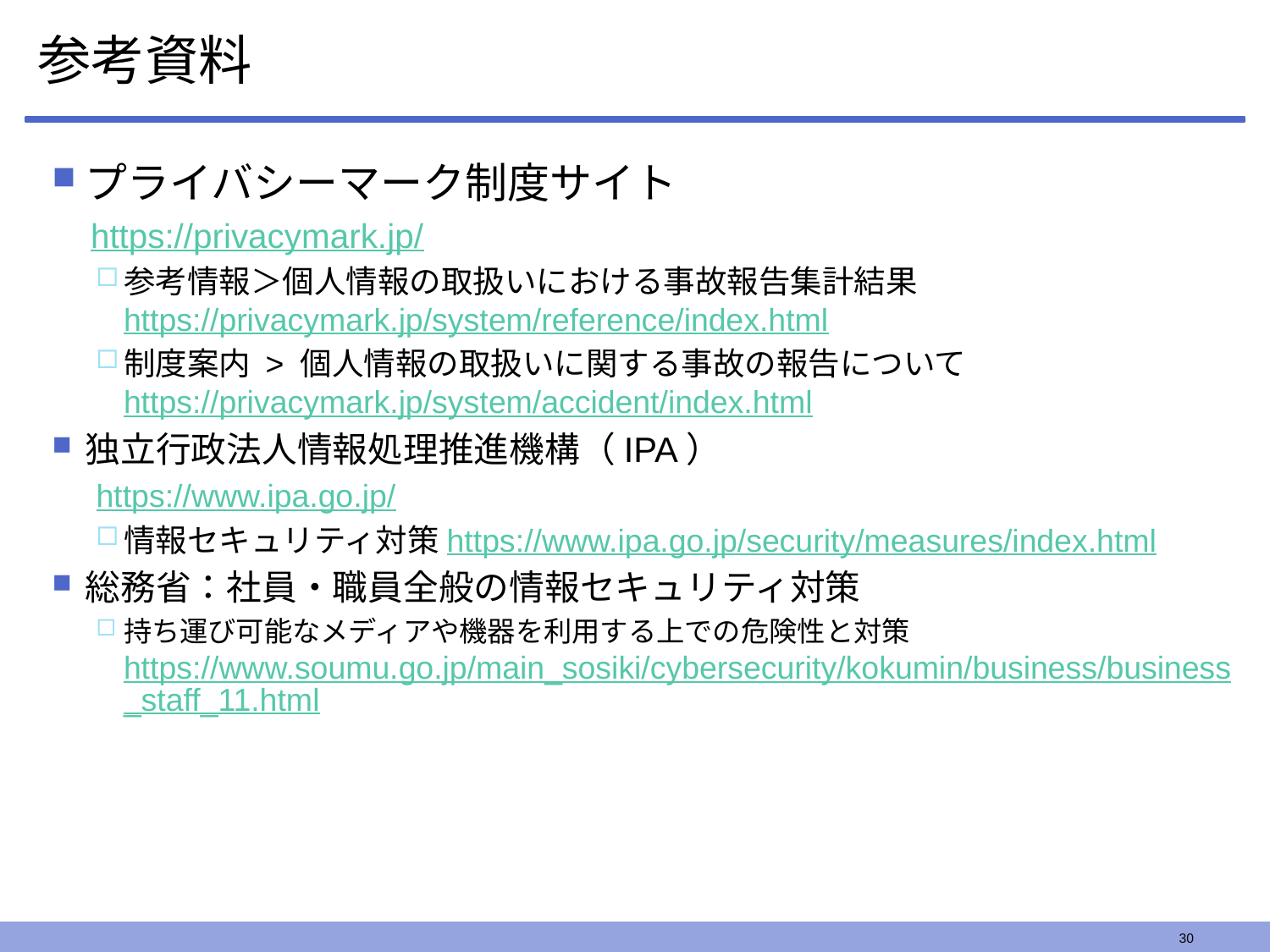

# 参考資料
プライバシーマーク制度サイト
https://privacymark.jp/
参考情報＞個人情報の取扱いにおける事故報告集計結果https://privacymark.jp/system/reference/index.html
制度案内 > 個人情報の取扱いに関する事故の報告についてhttps://privacymark.jp/system/accident/index.html
独立行政法人情報処理推進機構（IPA）
https://www.ipa.go.jp/
情報セキュリティ対策https://www.ipa.go.jp/security/measures/index.html
総務省：社員・職員全般の情報セキュリティ対策
持ち運び可能なメディアや機器を利用する上での危険性と対策https://www.soumu.go.jp/main_sosiki/cybersecurity/kokumin/business/business_staff_11.html

30